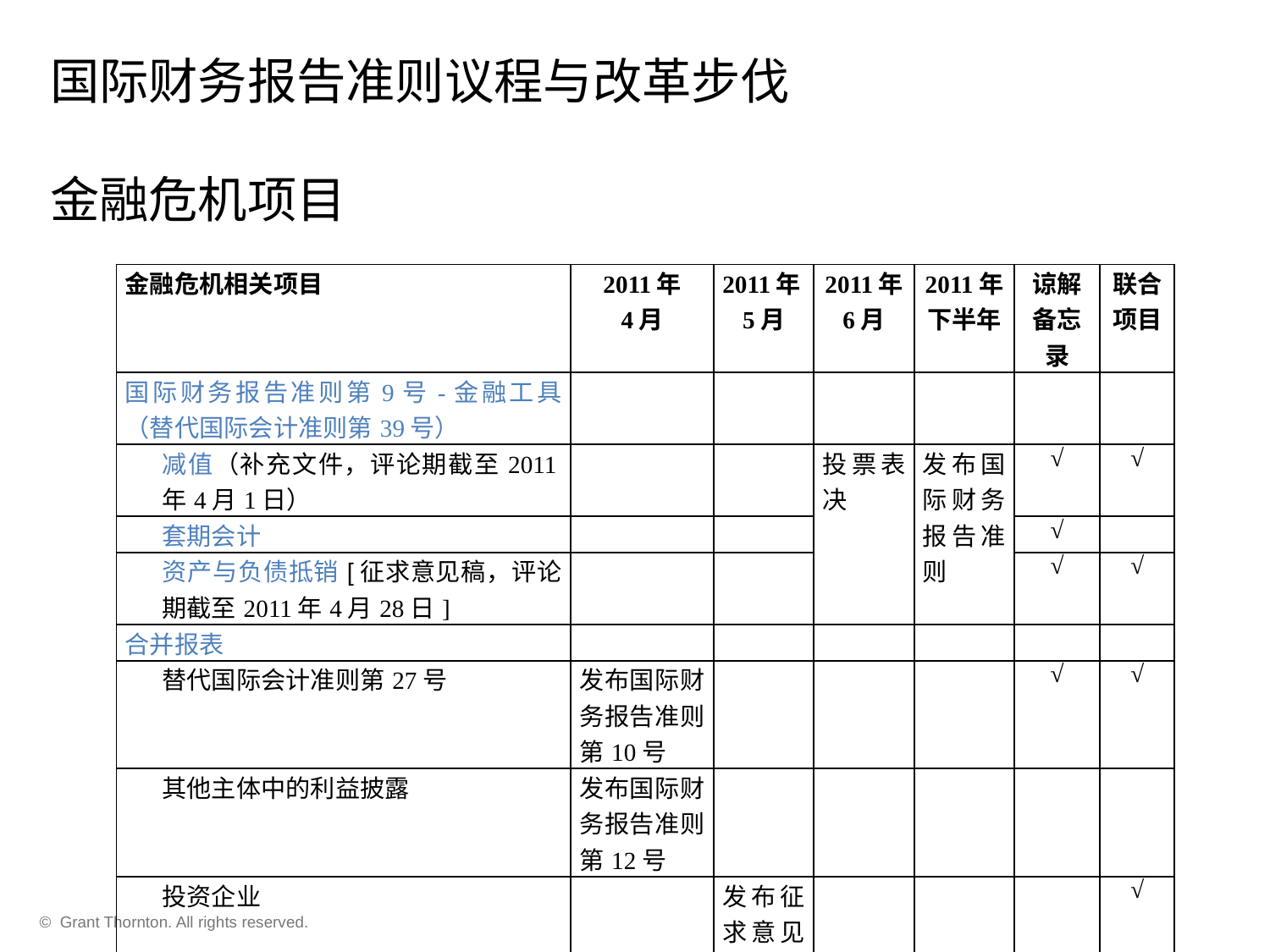

国际财务报告准则议程与改革步伐
金融危机项目
| 金融危机相关项目 | 2011年 4月 | 2011年5月 | 2011年 6月 | 2011年 下半年 | 谅解备忘录 | 联合项目 |
| --- | --- | --- | --- | --- | --- | --- |
| 国际财务报告准则第9号-金融工具（替代国际会计准则第39号） |  |  |  |  |  |  |
| 减值（补充文件，评论期截至2011年4月1日） |  |  | 投票表决 | 发布国际财务报告准则 | √ | √ |
| 套期会计 |  |  |  |  | √ |  |
| 资产与负债抵销[征求意见稿，评论期截至2011年4月28日] |  |  |  |  | √ | √ |
| 合并报表 |  |  |  |  |  |  |
| 替代国际会计准则第27号 | 发布国际财务报告准则第10号 |  |  |  | √ | √ |
| 其他主体中的利益披露 | 发布国际财务报告准则第12号 |  |  |  |  |  |
| 投资企业 |  | 发布征求意见稿 |  |  |  | √ |
| 公允价值计量 | 发布国际财务报告准则第13号 |  |  |  | √ | √ |